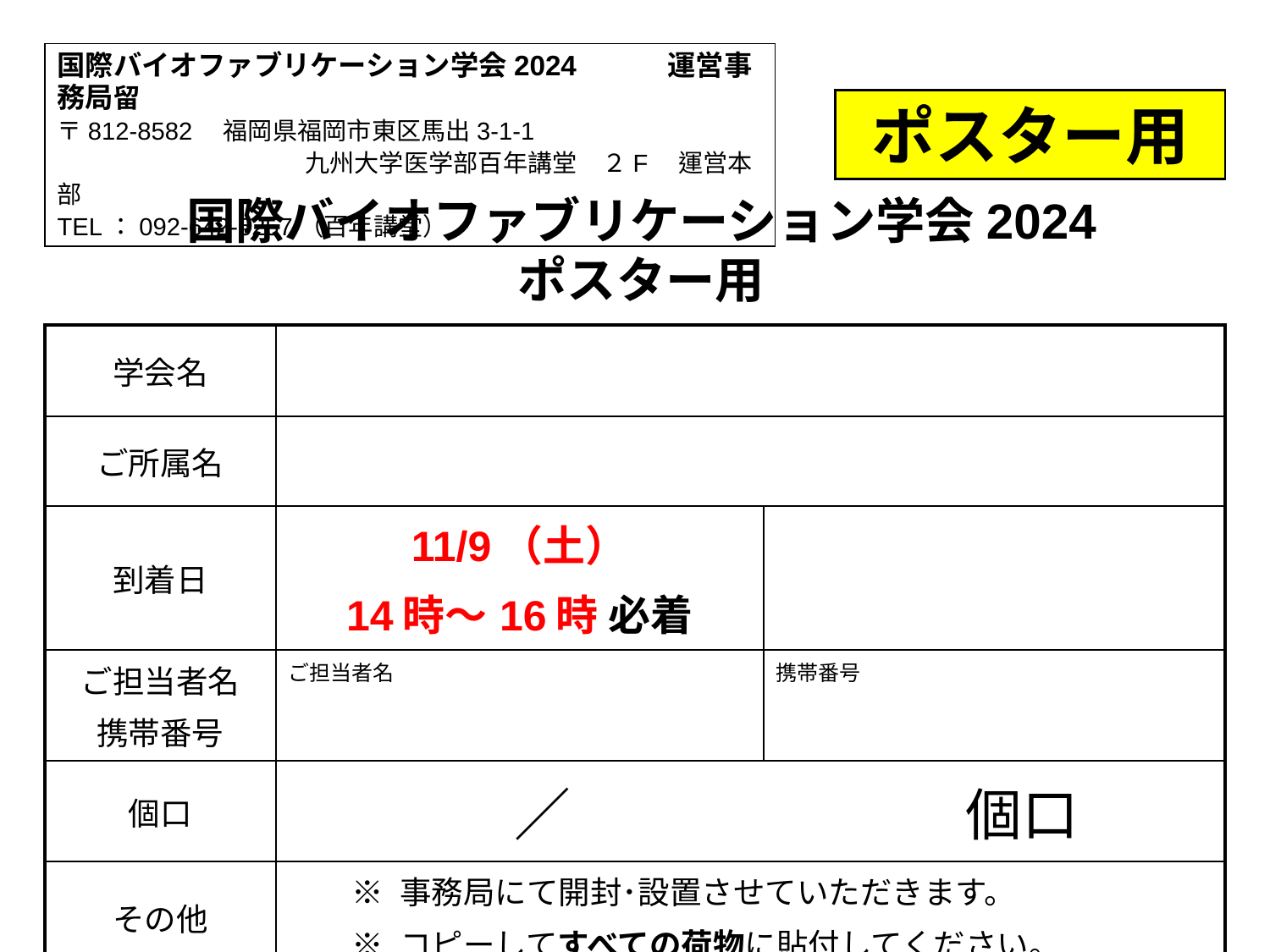

国際バイオファブリケーション学会2024　　　運営事務局留
〒812-8582　福岡県福岡市東区馬出3-1-1
　　　　　　　　　　九州大学医学部百年講堂　２F　運営本部
TEL：092-642-6257（百年講堂）
ポスター用
国際バイオファブリケーション学会2024
ポスター用
| 学会名 |  |  |
| --- | --- | --- |
| ご所属名 |  |  |
| 到着日 | 11/9（土） 14時～16時 必着 |  |
| ご担当者名 携帯番号 | ご担当者名 | 携帯番号 |
| 個口 | ／　　　　　　　個口 |  |
| その他 | ※ 事務局にて開封･設置させていただきます。 ※ コピーしてすべての荷物に貼付してください。 |  |